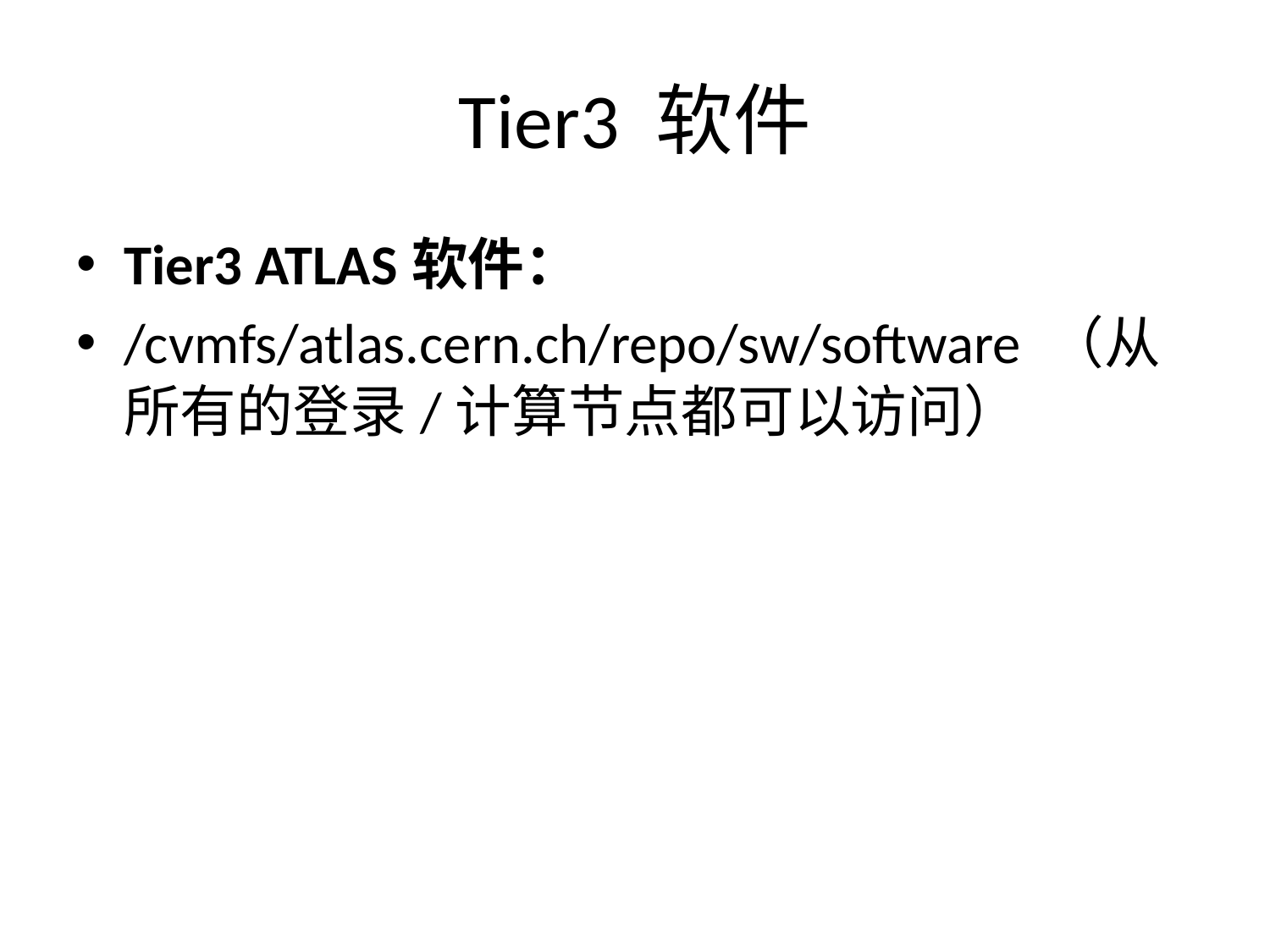

# Tier3 软件
Tier3 ATLAS软件：
/cvmfs/atlas.cern.ch/repo/sw/software （从所有的登录/计算节点都可以访问）